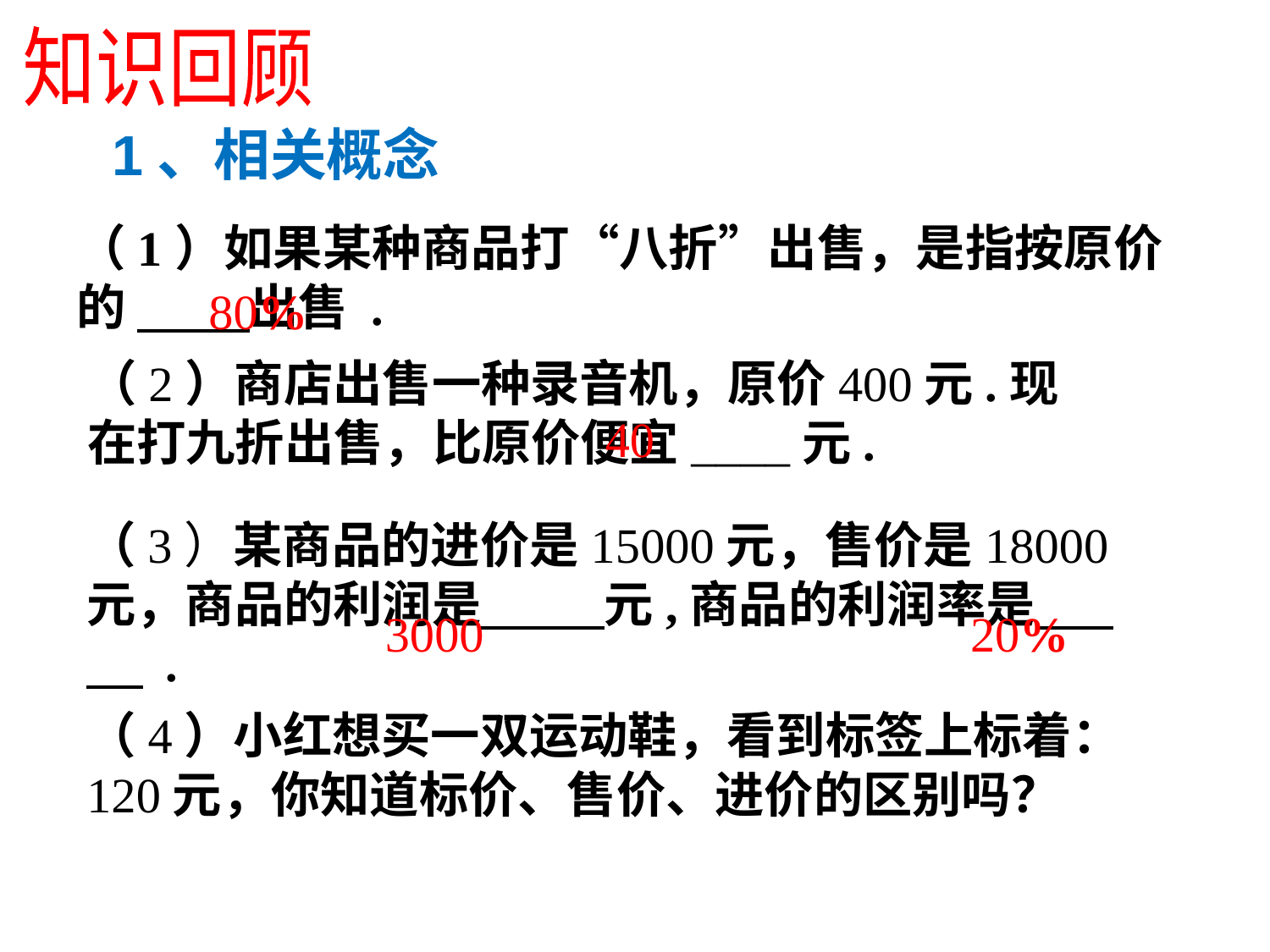

知识回顾
1、相关概念
（1）如果某种商品打“八折”出售，是指按原价的           出售 .

80%
（2）商店出售一种录音机，原价400元.现在打九折出售，比原价便宜____元.
40
（3）某商品的进价是15000元，售价是18000元，商品的利润是           元,商品的利润率是              .
3000
20%
（4）小红想买一双运动鞋，看到标签上标着：120元，你知道标价、售价、进价的区别吗？